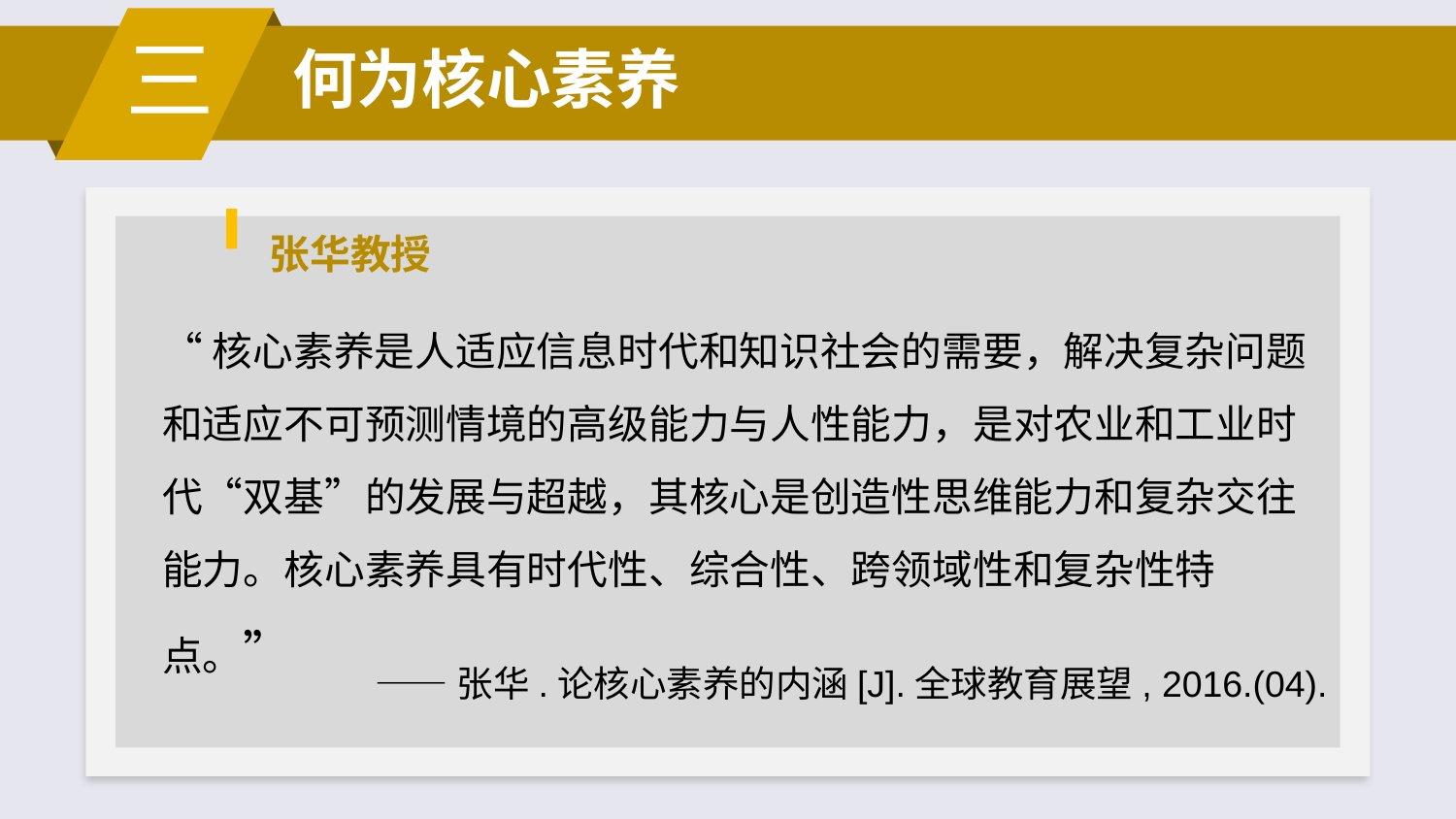

三
# 何为核心素养

张华教授
“核心素养是人适应信息时代和知识社会的需要，解决复杂问题和适应不可预测情境的高级能力与人性能力，是对农业和工业时代“双基”的发展与超越，其核心是创造性思维能力和复杂交往能力。核心素养具有时代性、综合性、跨领域性和复杂性特点。”
——张华.论核心素养的内涵[J].全球教育展望, 2016.(04).